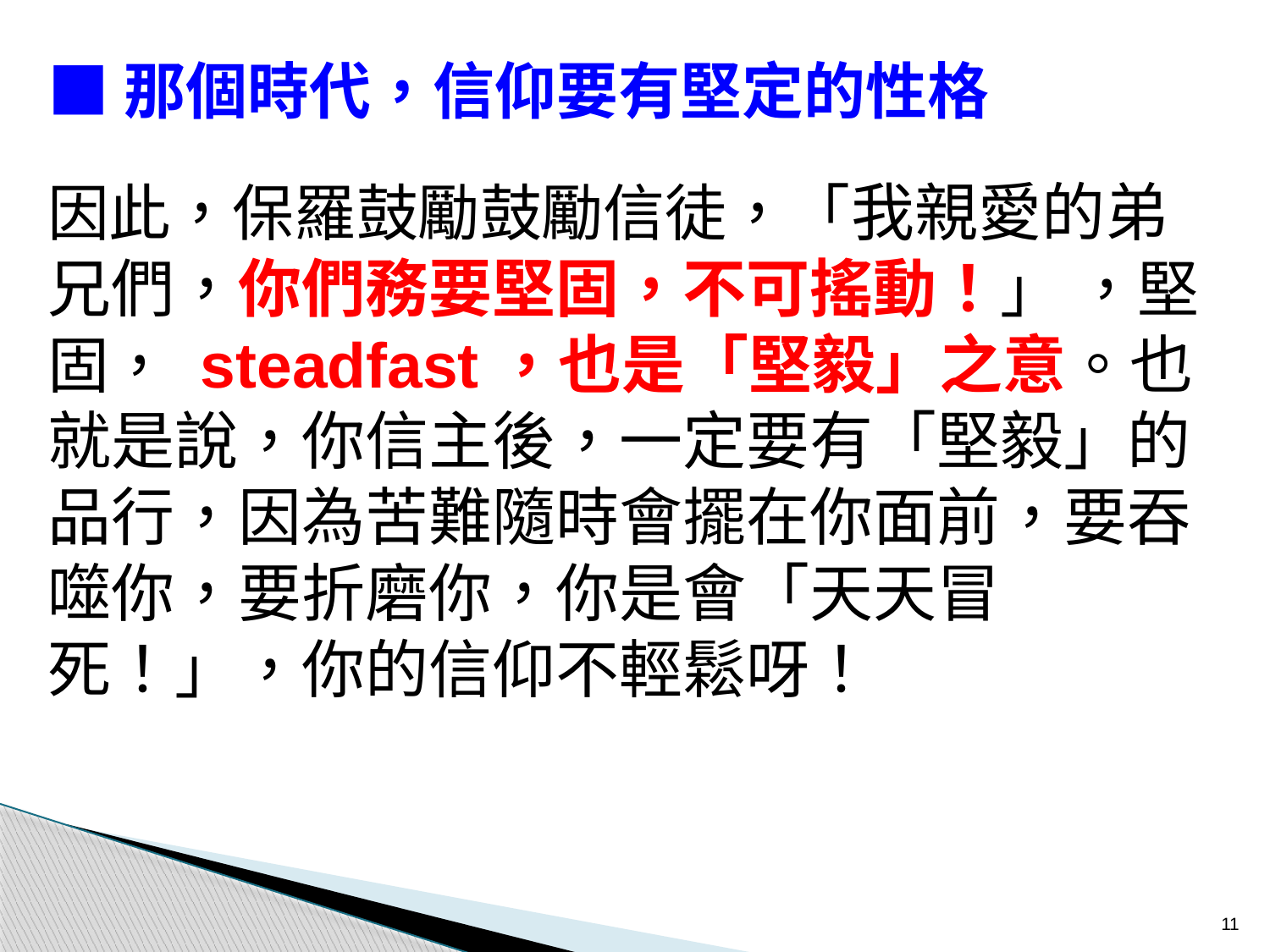

■那個時代，信仰要有堅定的性格
因此，保羅鼓勵鼓勵信徒，「我親愛的弟兄們，你們務要堅固，不可搖動！」 ，堅固， steadfast，也是「堅毅」之意。也就是說，你信主後，一定要有「堅毅」的品行，因為苦難隨時會擺在你面前，要吞噬你，要折磨你，你是會「天天冒死！」，你的信仰不輕鬆呀！
11